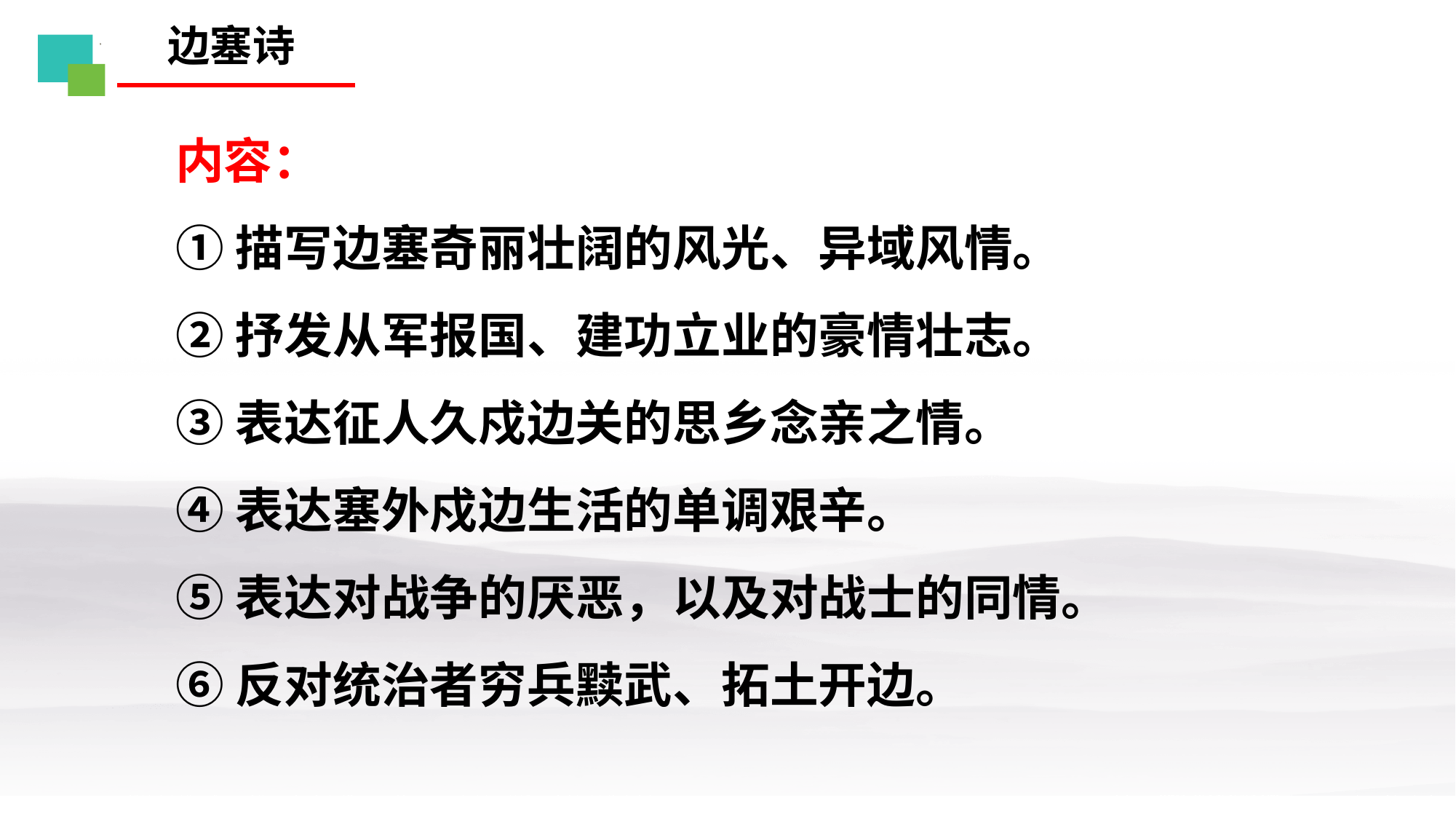

边塞诗

内容：
①描写边塞奇丽壮阔的风光、异域风情。
②抒发从军报国、建功立业的豪情壮志。
③表达征人久戍边关的思乡念亲之情。
④表达塞外戍边生活的单调艰辛。
⑤表达对战争的厌恶，以及对战士的同情。
⑥反对统治者穷兵黩武、拓土开边。